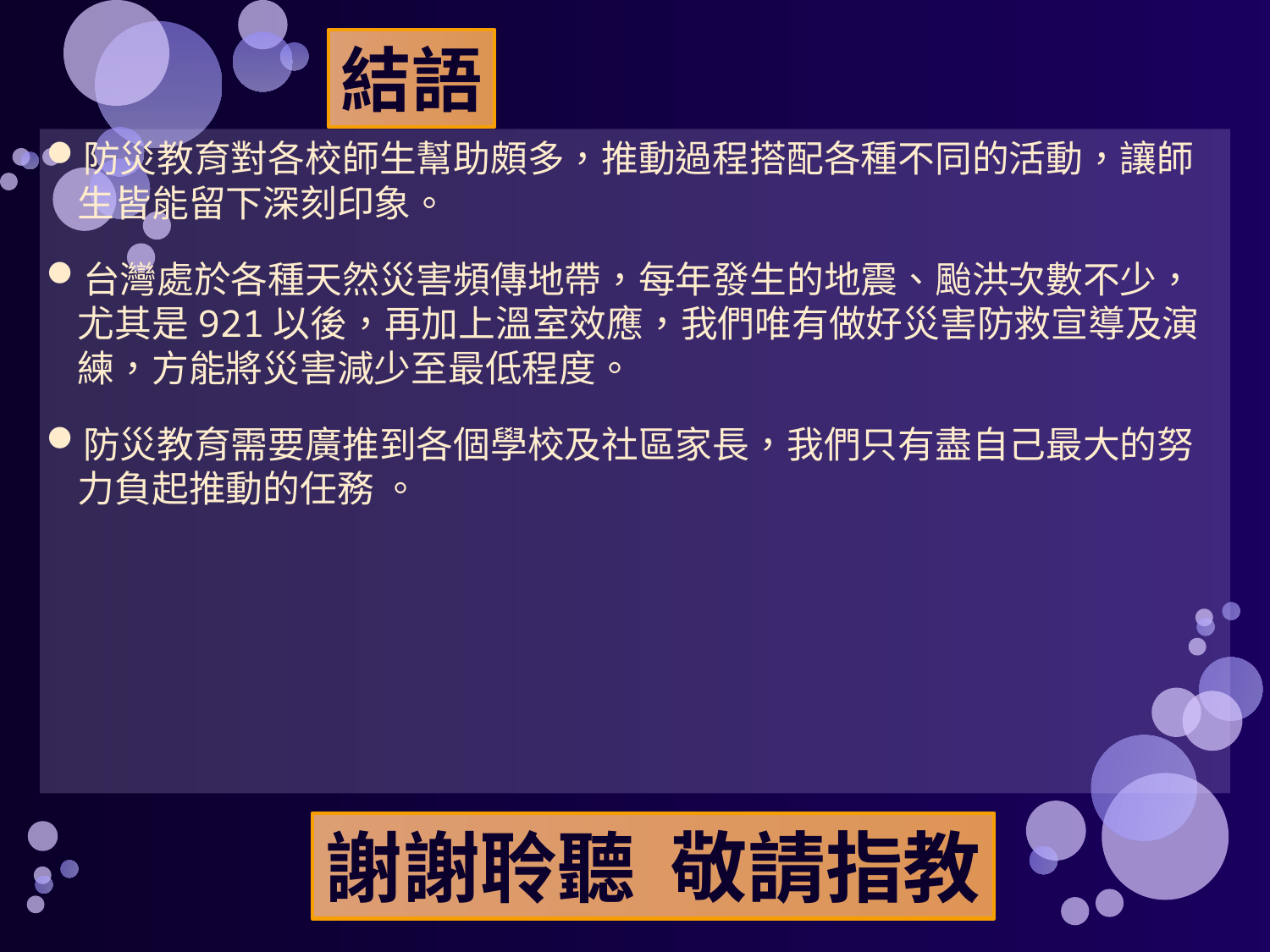

結語
防災教育對各校師生幫助頗多，推動過程搭配各種不同的活動，讓師生皆能留下深刻印象。
台灣處於各種天然災害頻傳地帶，每年發生的地震、颱洪次數不少，尤其是921以後，再加上溫室效應，我們唯有做好災害防救宣導及演練，方能將災害減少至最低程度。
防災教育需要廣推到各個學校及社區家長，我們只有盡自己最大的努力負起推動的任務 。
謝謝聆聽  敬請指教